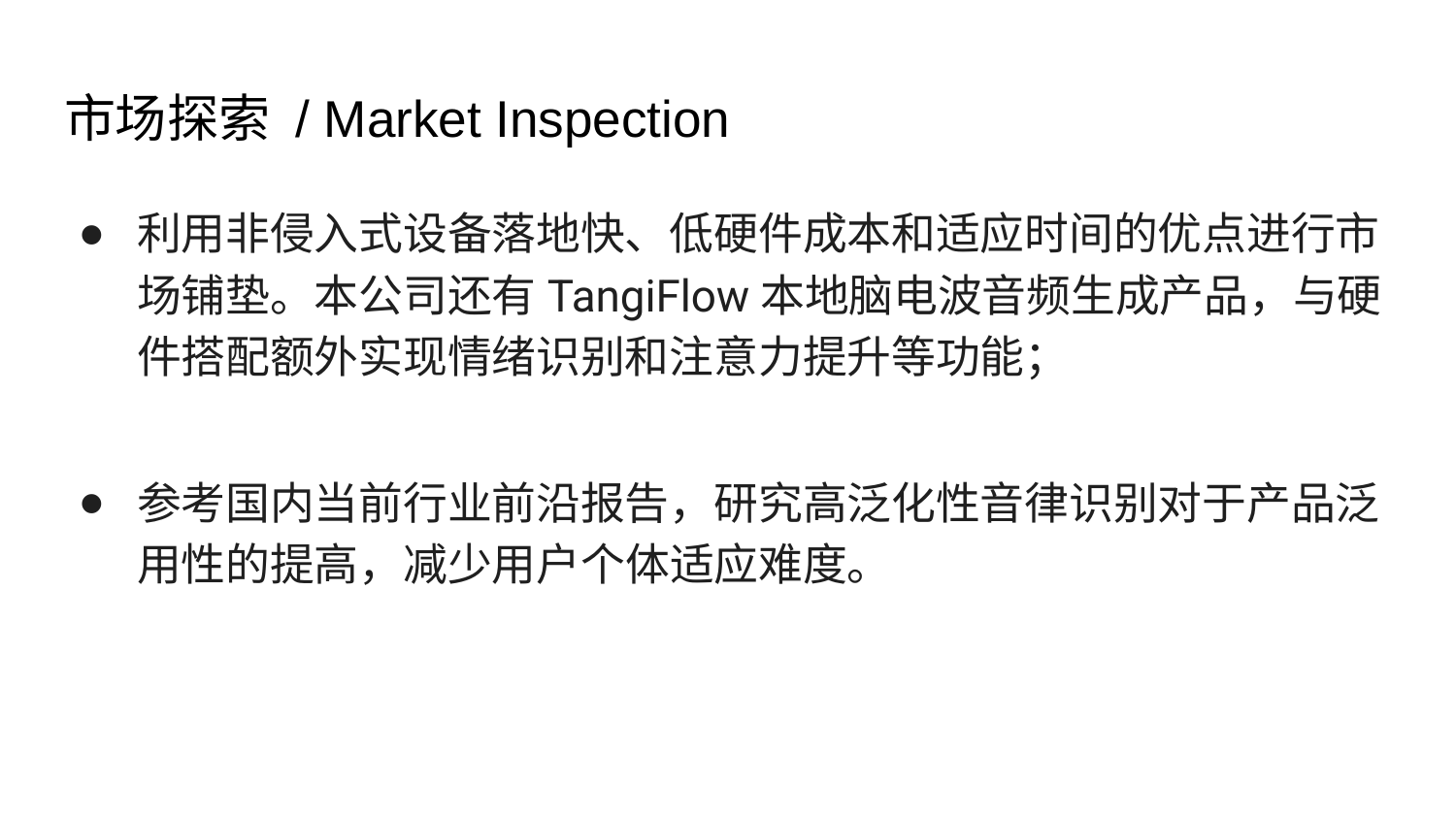

# 市场探索 / Market Inspection
利用非侵入式设备落地快、低硬件成本和适应时间的优点进行市场铺垫。本公司还有TangiFlow本地脑电波音频生成产品，与硬件搭配额外实现情绪识别和注意力提升等功能；

参考国内当前行业前沿报告，研究高泛化性音律识别对于产品泛用性的提高，减少用户个体适应难度。